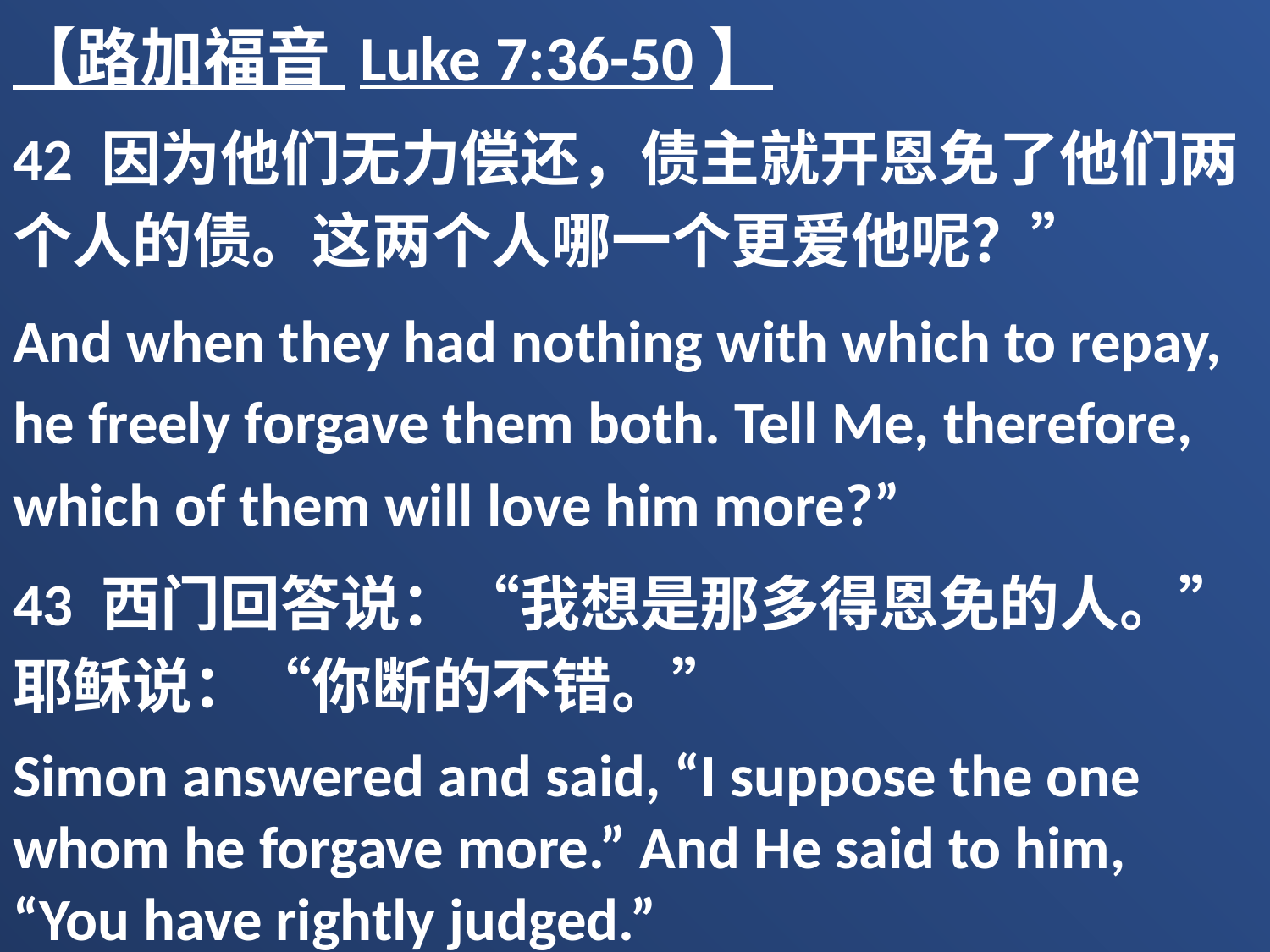

【路加福音 Luke 7:36-50】
42 因为他们无力偿还，债主就开恩免了他们两个人的债。这两个人哪一个更爱他呢？”
And when they had nothing with which to repay, he freely forgave them both. Tell Me, therefore, which of them will love him more?”
43 西门回答说：“我想是那多得恩免的人。”耶稣说：“你断的不错。”
Simon answered and said, “I suppose the one whom he forgave more.” And He said to him, “You have rightly judged.”